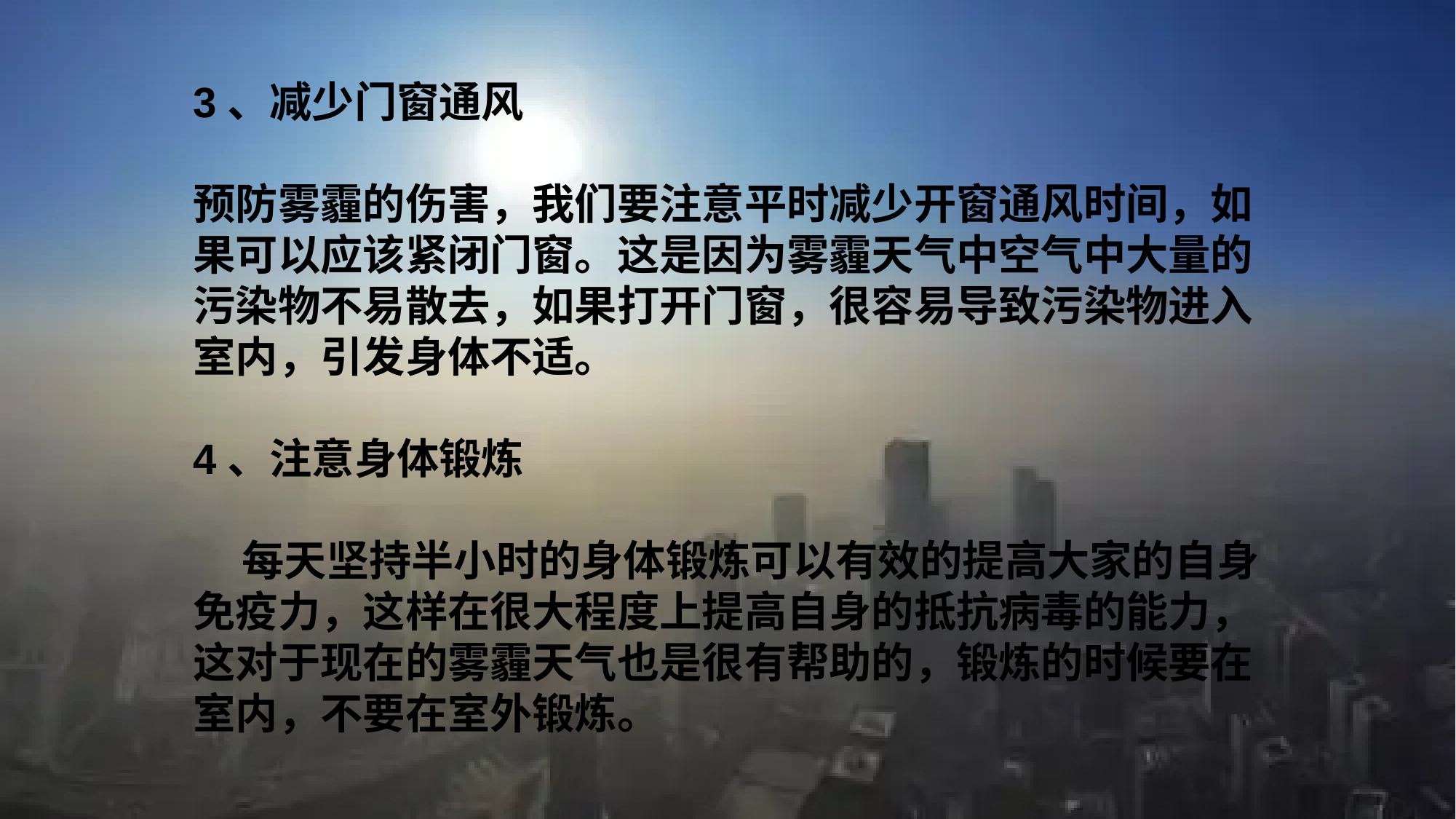

3、减少门窗通风

预防雾霾的伤害，我们要注意平时减少开窗通风时间，如果可以应该紧闭门窗。这是因为雾霾天气中空气中大量的污染物不易散去，如果打开门窗，很容易导致污染物进入室内，引发身体不适。

4、注意身体锻炼

    每天坚持半小时的身体锻炼可以有效的提高大家的自身免疫力，这样在很大程度上提高自身的抵抗病毒的能力，这对于现在的雾霾天气也是很有帮助的，锻炼的时候要在室内，不要在室外锻炼。